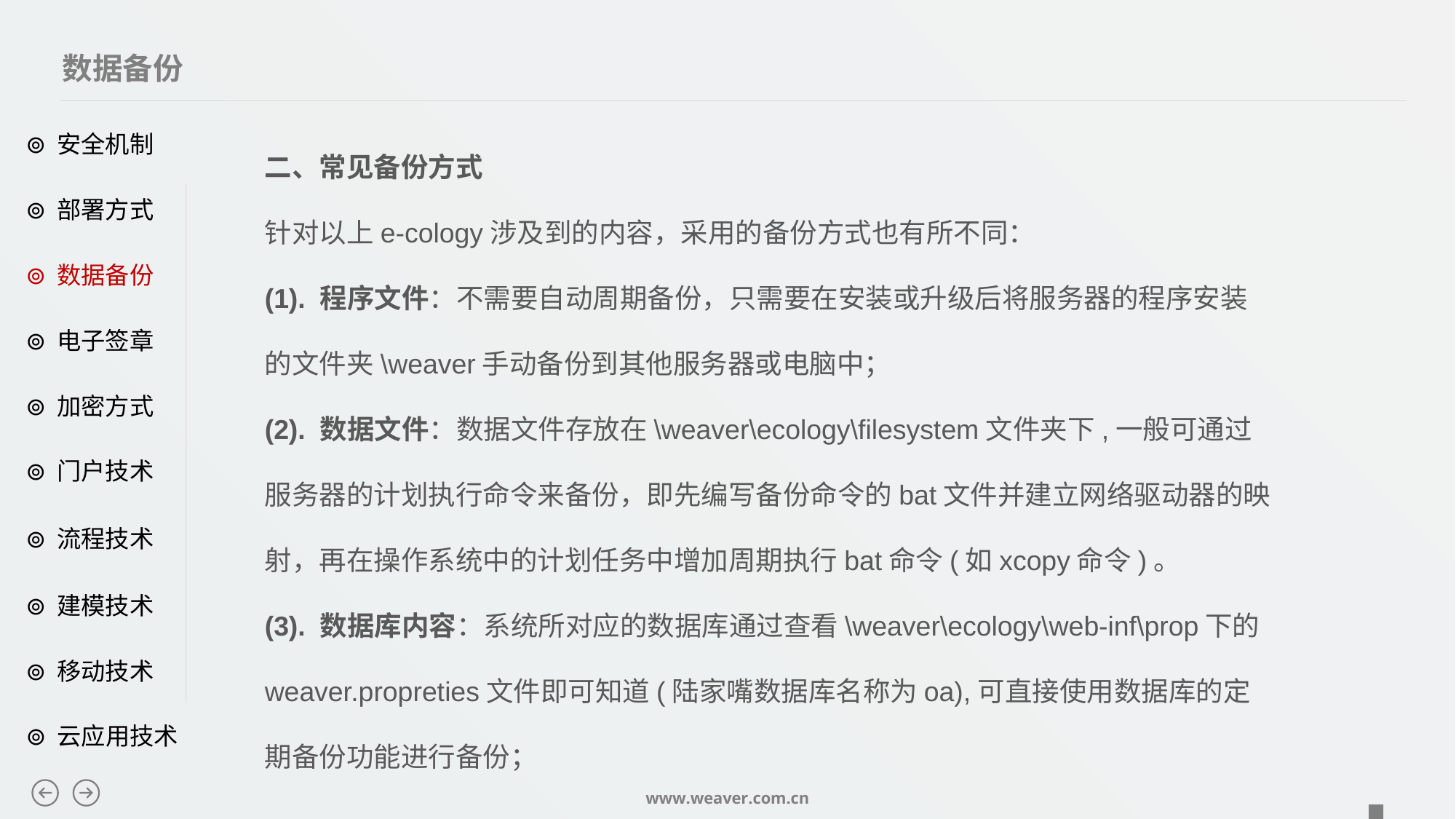

数据备份
二、常见备份方式
针对以上e-cology涉及到的内容，采用的备份方式也有所不同：
(1). 程序文件：不需要自动周期备份，只需要在安装或升级后将服务器的程序安装的文件夹\weaver手动备份到其他服务器或电脑中；
(2). 数据文件：数据文件存放在\weaver\ecology\filesystem文件夹下,一般可通过服务器的计划执行命令来备份，即先编写备份命令的bat文件并建立网络驱动器的映射，再在操作系统中的计划任务中增加周期执行bat命令(如xcopy命令)。
(3). 数据库内容：系统所对应的数据库通过查看\weaver\ecology\web-inf\prop下的weaver.propreties文件即可知道(陆家嘴数据库名称为oa),可直接使用数据库的定期备份功能进行备份；
⊚ 安全机制

⊚ 部署方式
⊚ 数据备份
⊚ 电子签章
⊚ 加密方式
⊚ 门户技术
⊚ 流程技术
⊚ 建模技术
⊚ 移动技术
⊚ 云应用技术